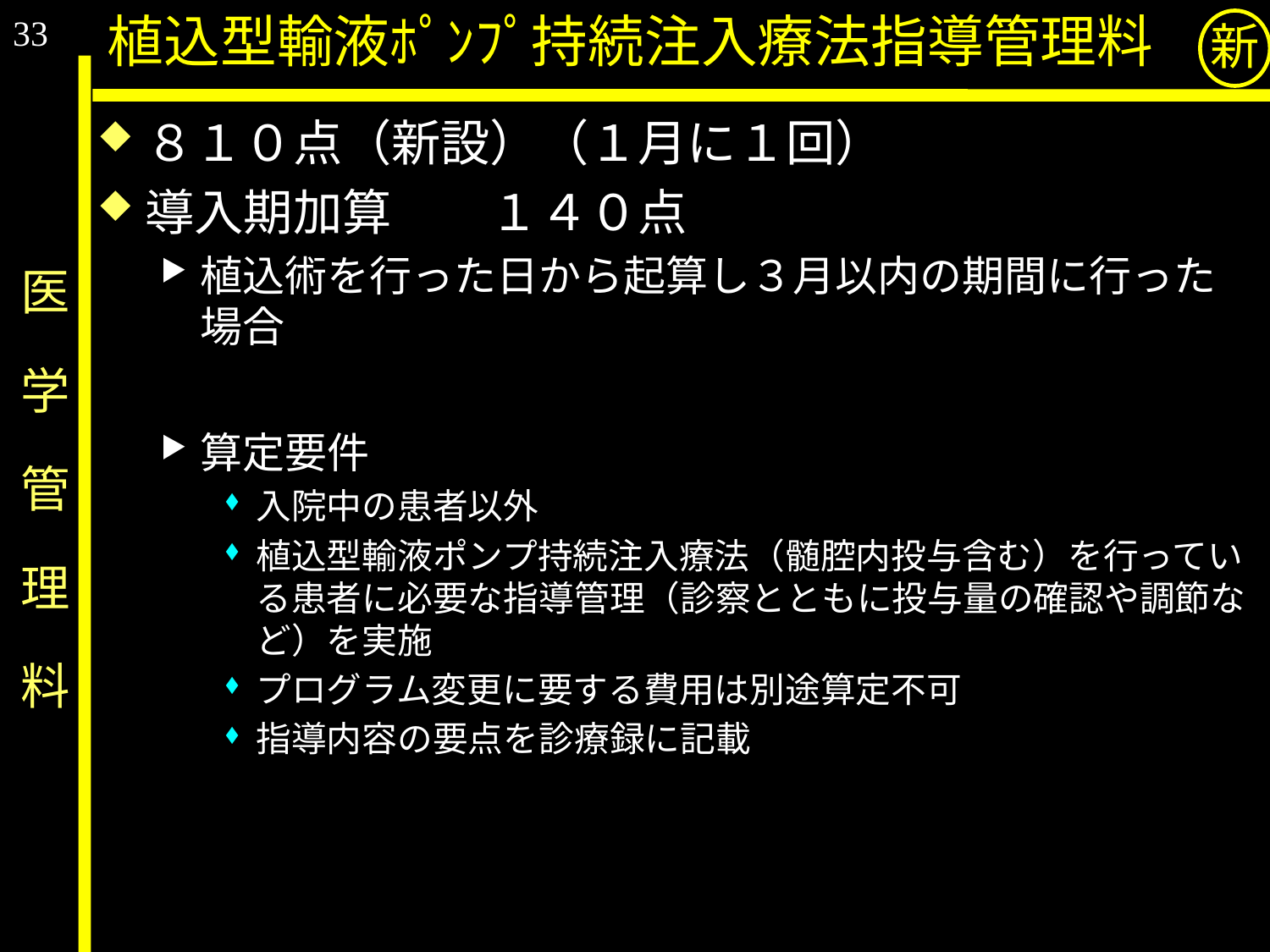

33
植込型輸液ﾎﾟﾝﾌﾟ持続注入療法指導管理料
新

８１０点（新設）（１月に１回）
導入期加算　　１４０点
植込術を行った日から起算し３月以内の期間に行った場合

算定要件
入院中の患者以外
植込型輸液ポンプ持続注入療法（髄腔内投与含む）を行っている患者に必要な指導管理（診察とともに投与量の確認や調節など）を実施
プログラム変更に要する費用は別途算定不可
指導内容の要点を診療録に記載
# 医　学　管　理　料